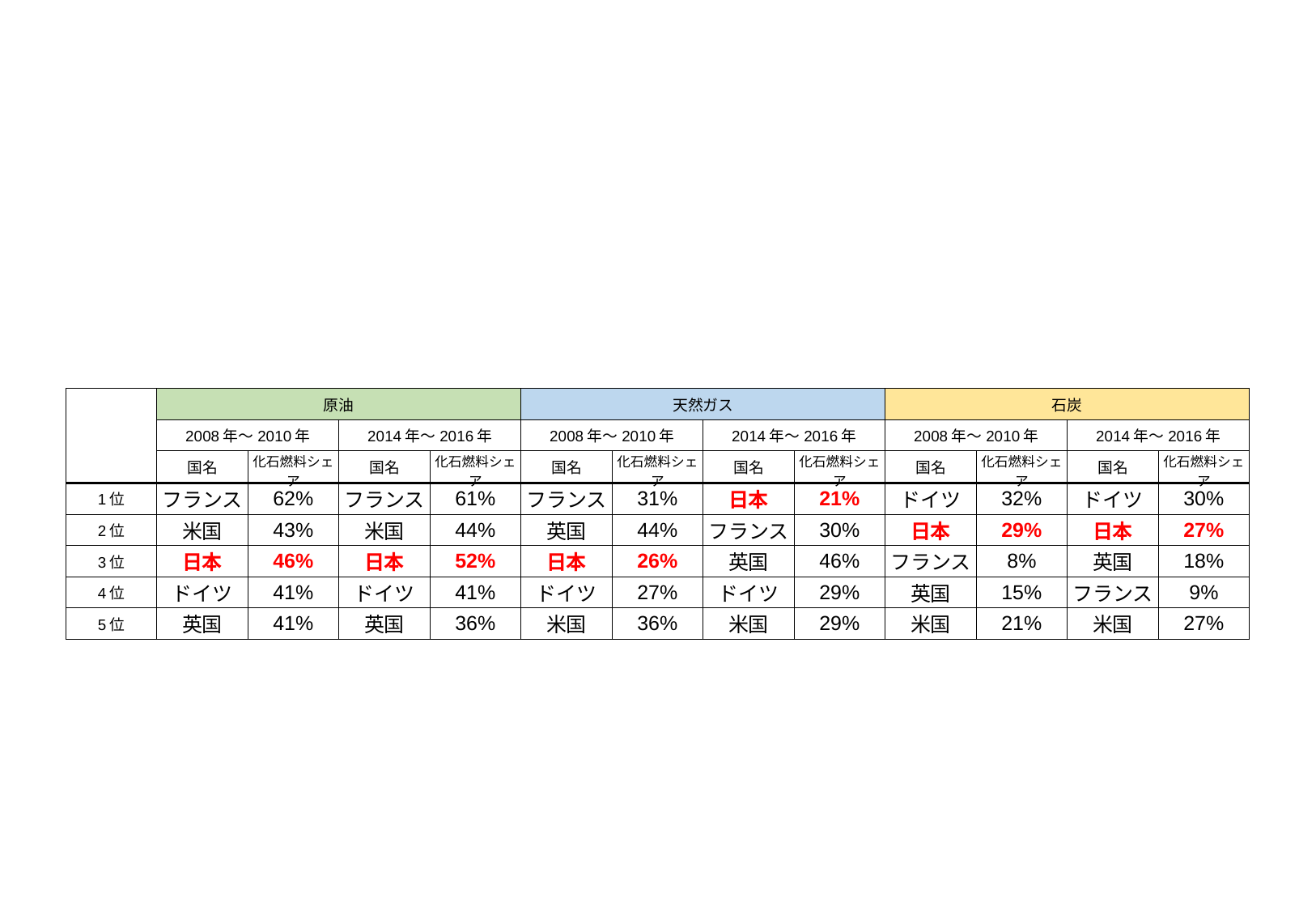

|  | 原油 |  |  |  | 天然ガス |  |  |  | 石炭 |  |  |  |
| --- | --- | --- | --- | --- | --- | --- | --- | --- | --- | --- | --- | --- |
|  | 2008年～2010年 |  | 2014年～2016年 |  | 2008年～2010年 |  | 2014年～2016年 |  | 2008年～2010年 |  | 2014年～2016年 |  |
|  | 国名 | 化石燃料シェア | 国名 | 化石燃料シェア | 国名 | 化石燃料シェア | 国名 | 化石燃料シェア | 国名 | 化石燃料シェア | 国名 | 化石燃料シェア |
| 1位 | フランス | 62% | フランス | 61% | フランス | 31% | 日本 | 21% | ドイツ | 32% | ドイツ | 30% |
| 2位 | 米国 | 43% | 米国 | 44% | 英国 | 44% | フランス | 30% | 日本 | 29% | 日本 | 27% |
| 3位 | 日本 | 46% | 日本 | 52% | 日本 | 26% | 英国 | 46% | フランス | 8% | 英国 | 18% |
| 4位 | ドイツ | 41% | ドイツ | 41% | ドイツ | 27% | ドイツ | 29% | 英国 | 15% | フランス | 9% |
| 5位 | 英国 | 41% | 英国 | 36% | 米国 | 36% | 米国 | 29% | 米国 | 21% | 米国 | 27% |